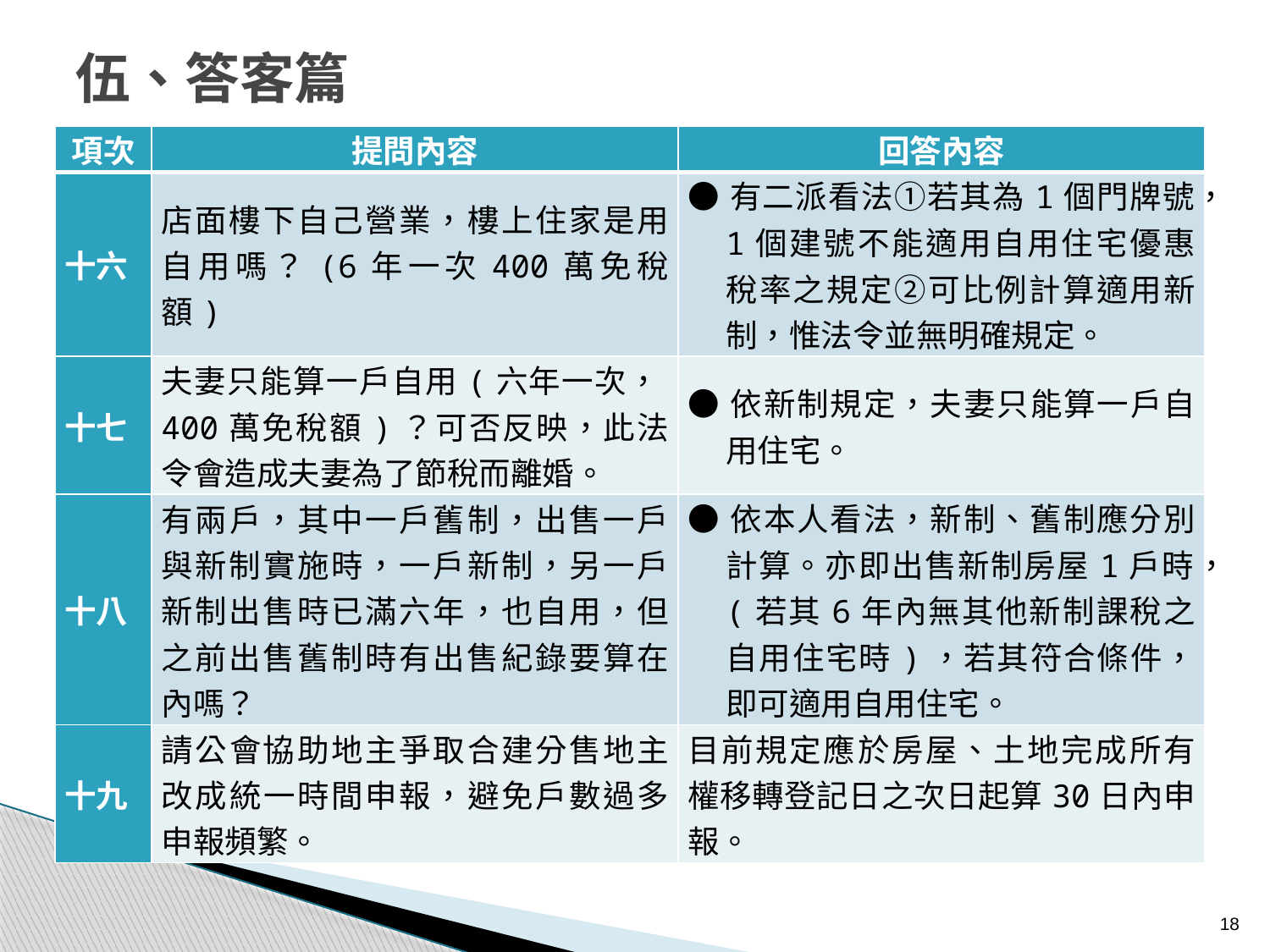

# 伍、答客篇
| 項次 | 提問內容 | 回答內容 |
| --- | --- | --- |
| 十六 | 店面樓下自己營業，樓上住家是用自用嗎？(6年一次400萬免稅額) | ●有二派看法①若其為1個門牌號，1個建號不能適用自用住宅優惠稅率之規定②可比例計算適用新制，惟法令並無明確規定。 |
| 十七 | 夫妻只能算一戶自用(六年一次，400萬免稅額)？可否反映，此法令會造成夫妻為了節稅而離婚。 | ●依新制規定，夫妻只能算一戶自用住宅。 |
| 十八 | 有兩戶，其中一戶舊制，出售一戶與新制實施時，一戶新制，另一戶新制出售時已滿六年，也自用，但之前出售舊制時有出售紀錄要算在內嗎？ | ●依本人看法，新制、舊制應分別計算。亦即出售新制房屋1戶時，(若其6年內無其他新制課稅之自用住宅時)，若其符合條件，即可適用自用住宅。 |
| 十九 | 請公會協助地主爭取合建分售地主改成統一時間申報，避免戶數過多申報頻繁。 | 目前規定應於房屋、土地完成所有權移轉登記日之次日起算30日內申報。 |
18